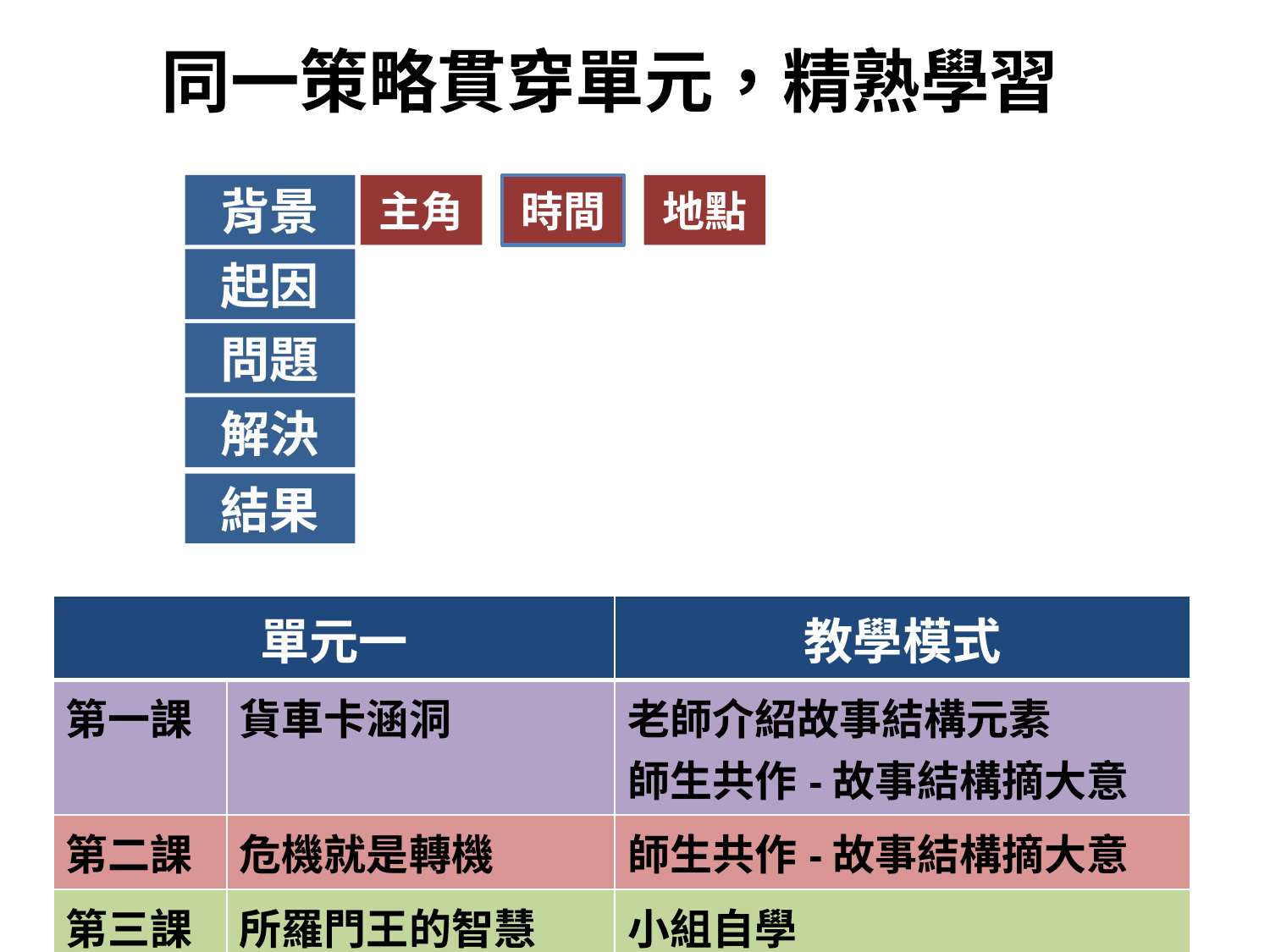

同一策略貫穿單元，精熟學習
地點
背景
主角
時間
起因
問題
解決
結果
| 單元一 |  | 教學模式 |
| --- | --- | --- |
| 第一課 | 貨車卡涵洞 | 老師介紹故事結構元素 師生共作-故事結構摘大意 |
| 第二課 | 危機就是轉機 | 師生共作-故事結構摘大意 |
| 第三課 | 所羅門王的智慧 | 小組自學 |